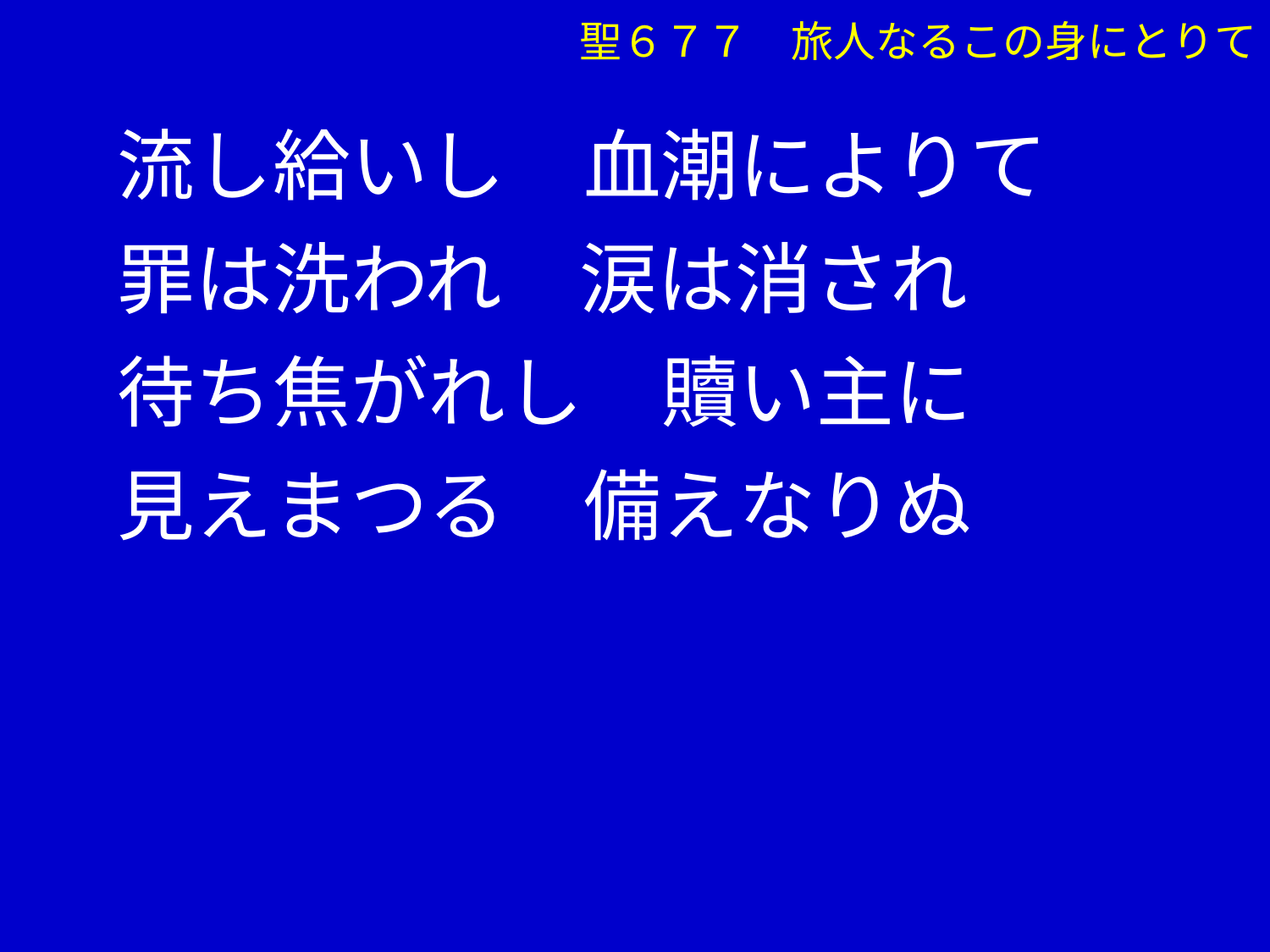

聖６７７　旅人なるこの身にとりて
　流し給いし　血潮によりて
　罪は洗われ　涙は消され
　待ち焦がれし　贖い主に
　見えまつる　備えなりぬ